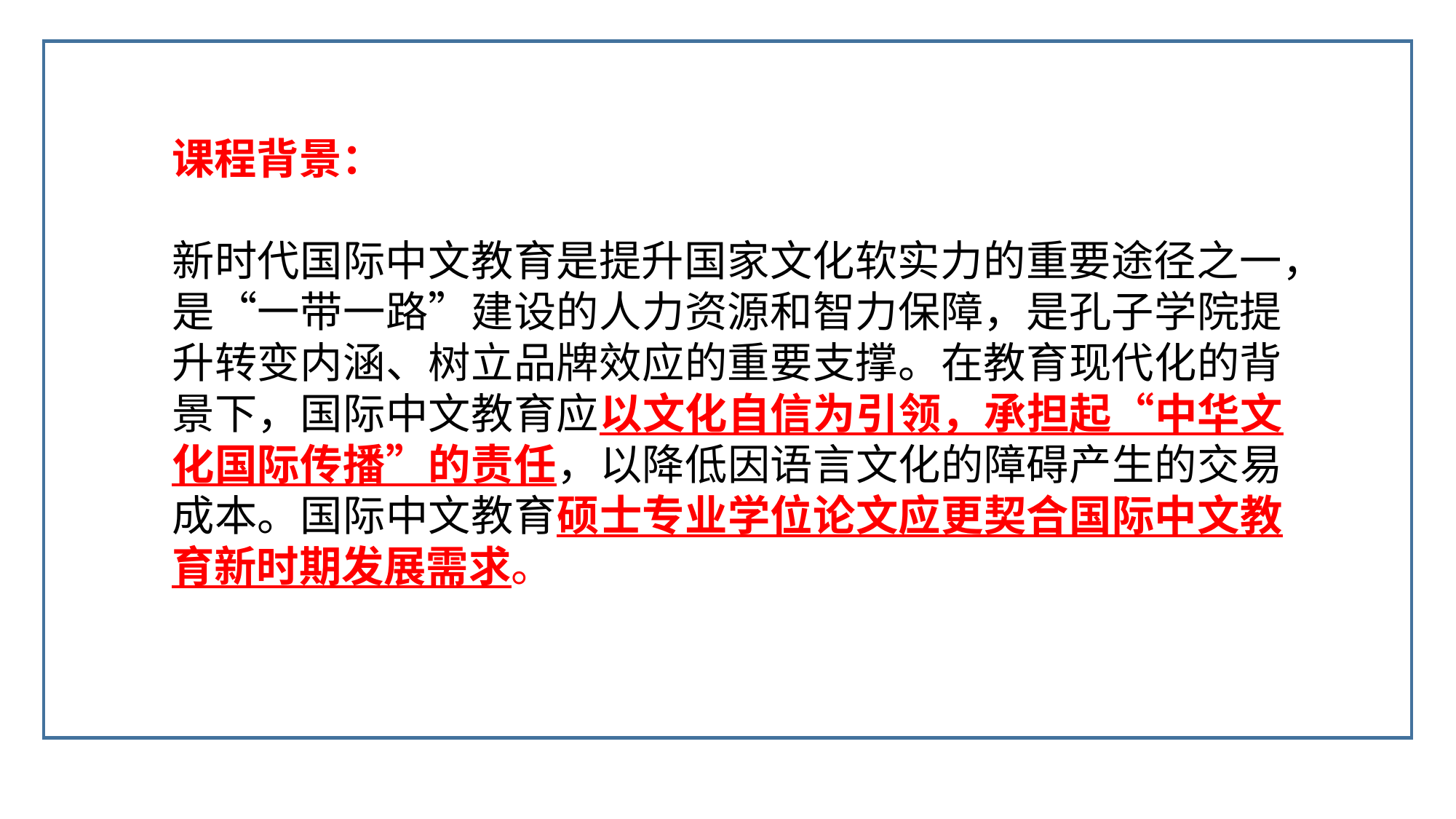

课程背景：

新时代国际中文教育是提升国家文化软实力的重要途径之一，是“一带一路”建设的人力资源和智力保障，是孔子学院提升转变内涵、树立品牌效应的重要支撑。在教育现代化的背景下，国际中文教育应以文化自信为引领，承担起“中华文化国际传播”的责任，以降低因语言文化的障碍产生的交易成本。国际中文教育硕士专业学位论文应更契合国际中文教育新时期发展需求。